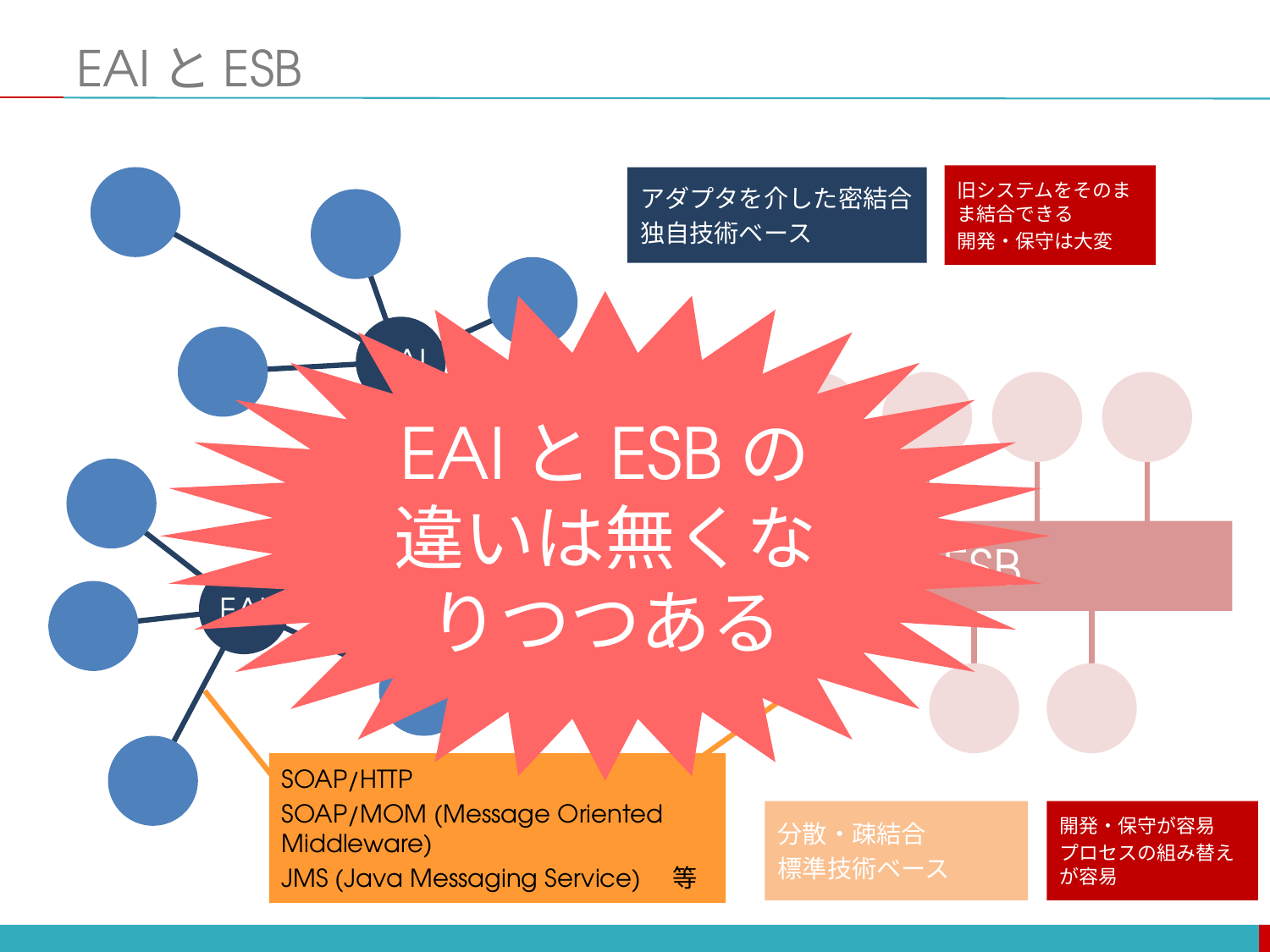

# EAIとESB
旧システムをそのまま結合できる
開発・保守は大変

EAI

EAI

アダプタを介した密結合
独自技術ベース
EAIとESBの違いは無くなりつつある

ESB

プロトコル変換
メッセージ変換
ルーティング
SOAP/HTTP
SOAP/MOM (Message Oriented Middleware)
JMS (Java Messaging Service)　等
開発・保守が容易
プロセスの組み替えが容易
分散・疎結合
標準技術ベース